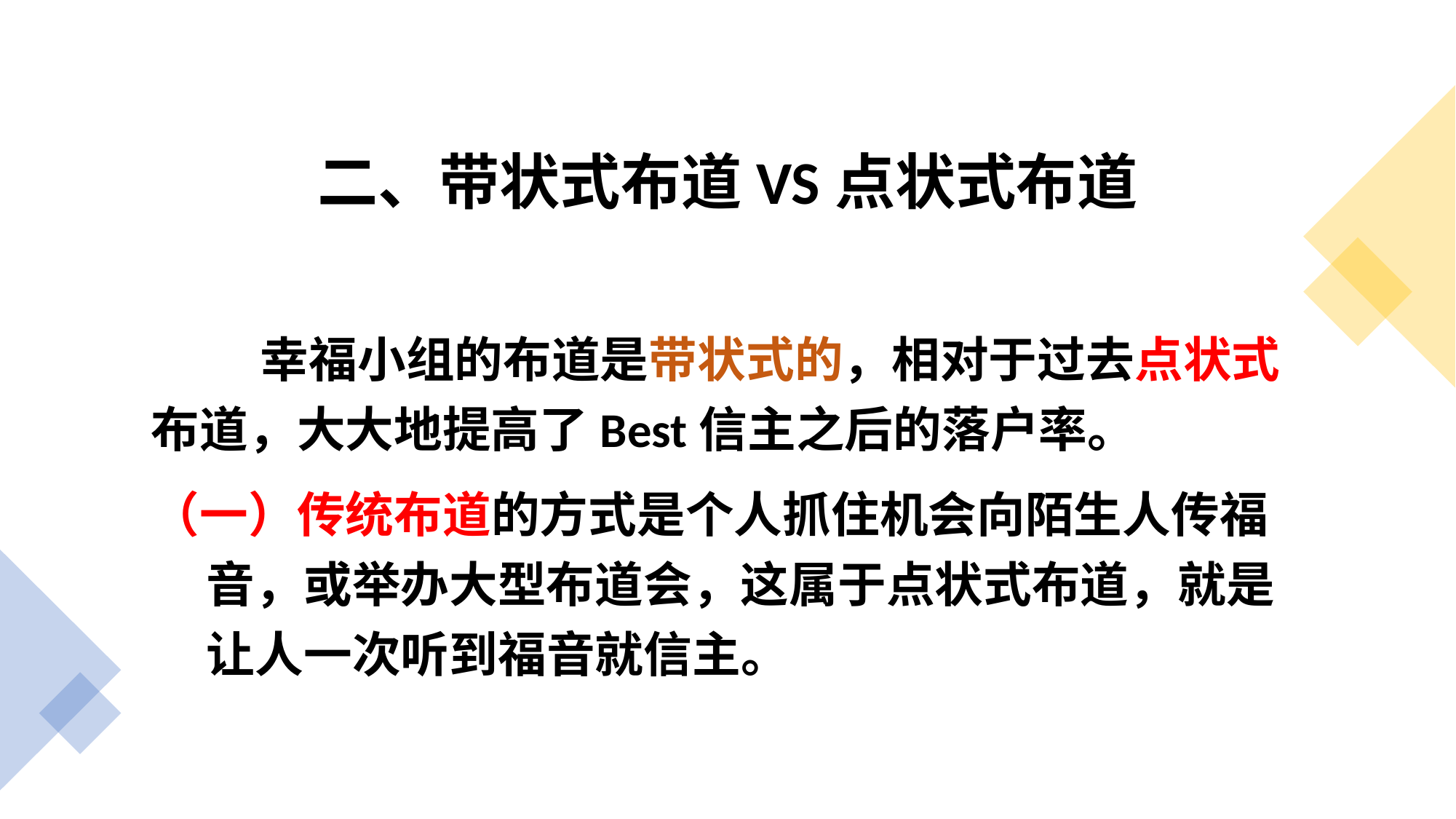

二、带状式布道VS点状式布道

	幸福小组的布道是带状式的，相对于过去点状式布道，大大地提高了Best信主之后的落户率。
（一）传统布道的方式是个人抓住机会向陌生人传福音，或举办大型布道会，这属于点状式布道，就是让人一次听到福音就信主。